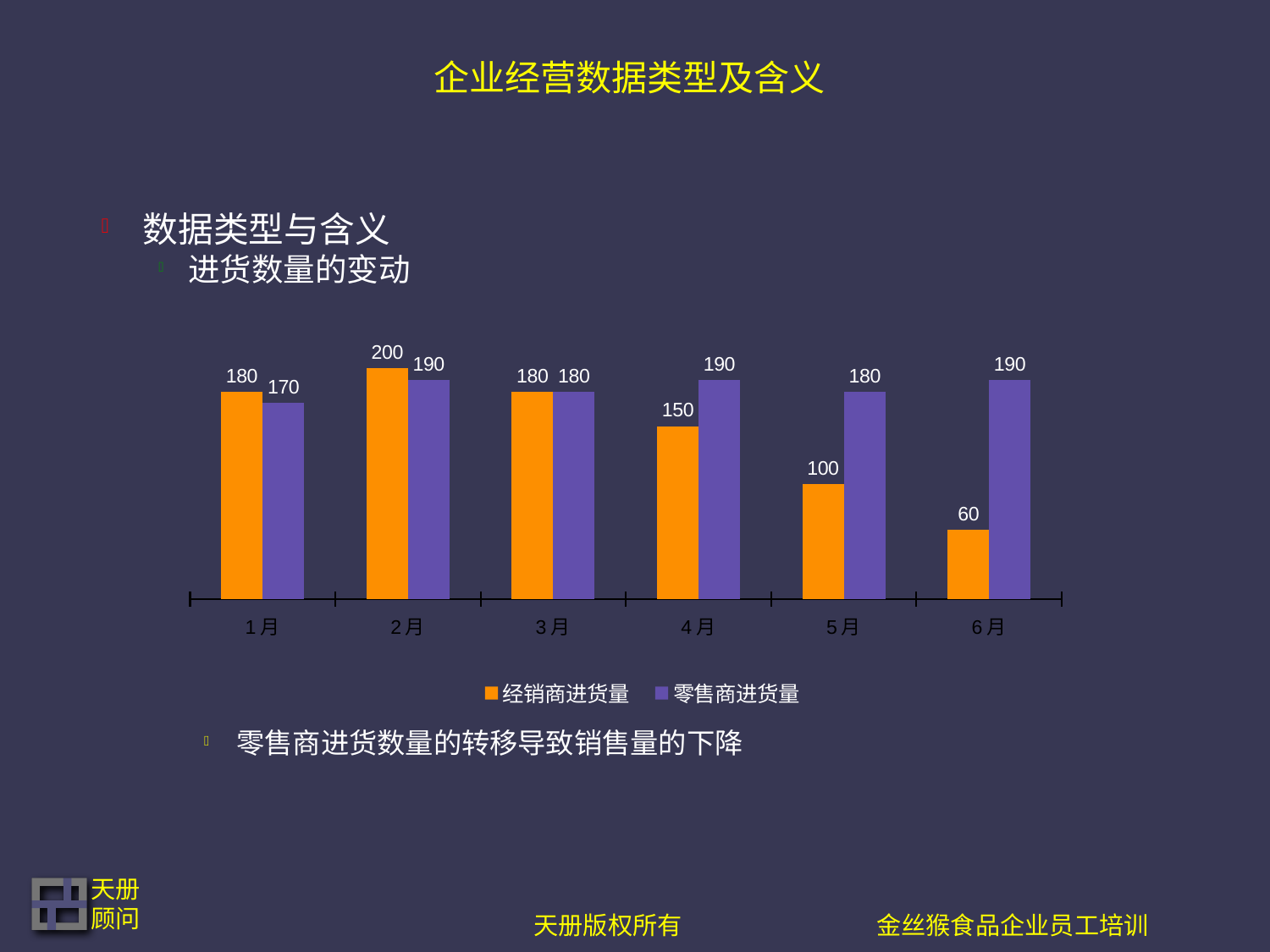

# 企业经营数据类型及含义
数据类型与含义
进货数量的变动

零售商进货数量的转移导致销售量的下降

### Chart

| Category | 经销商进货量 | 零售商进货量 |
|---|---|---|
| 1月 | 180.0 | 170.0 |
| 2月 | 200.0 | 190.0 |
| 3月 | 180.0 | 180.0 |
| 4月 | 150.0 | 190.0 |
| 5月 | 100.0 | 180.0 |
| 6月 | 60.0 | 190.0 |
5